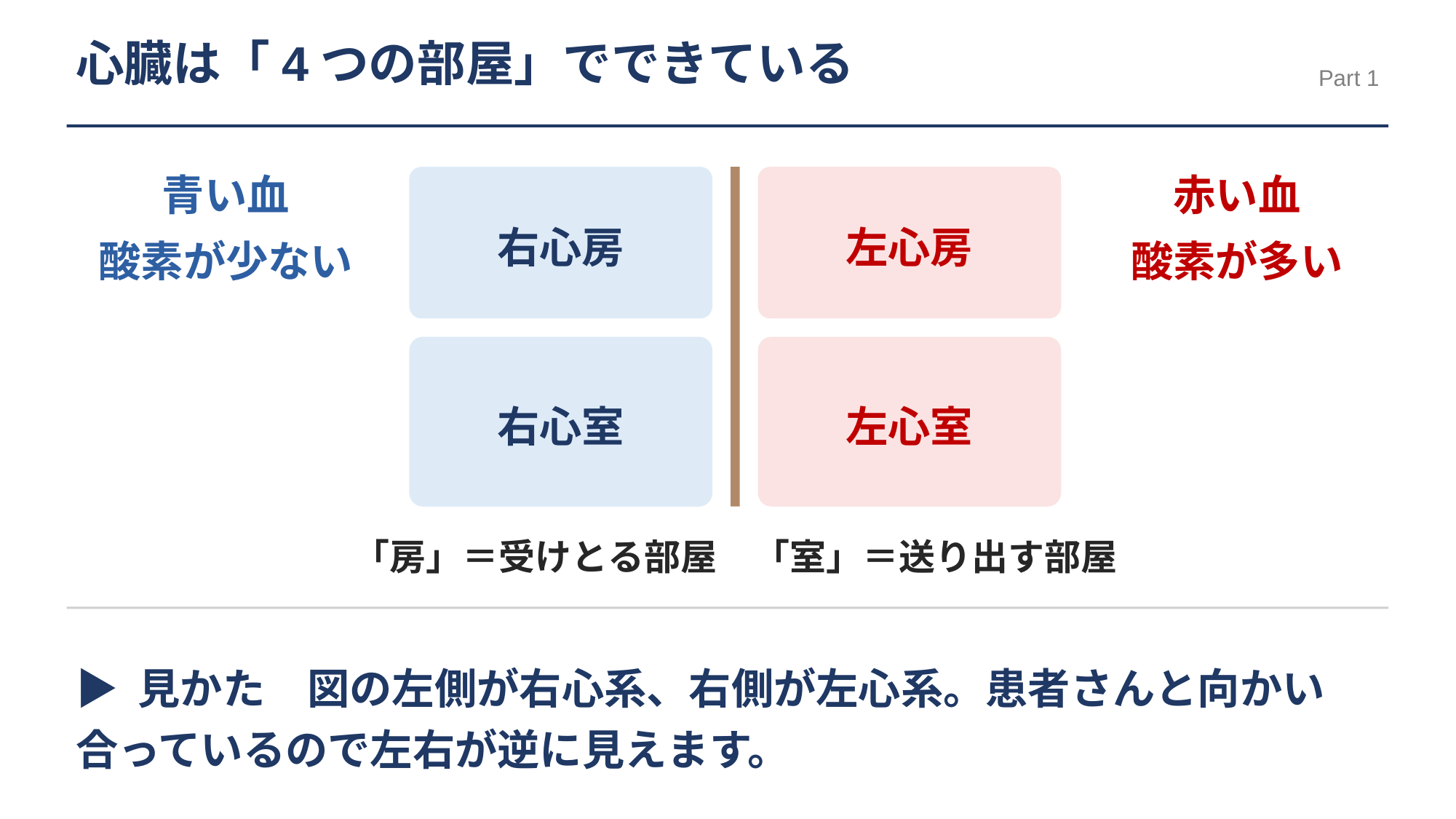

心臓は「4つの部屋」でできている
Part 1

右心房

左心房
青い血
酸素が少ない
赤い血
酸素が多い
右心室
左心室
「房」＝受けとる部屋　「室」＝送り出す部屋

▶ 見かた　図の左側が右心系、右側が左心系。患者さんと向かい合っているので左右が逆に見えます。